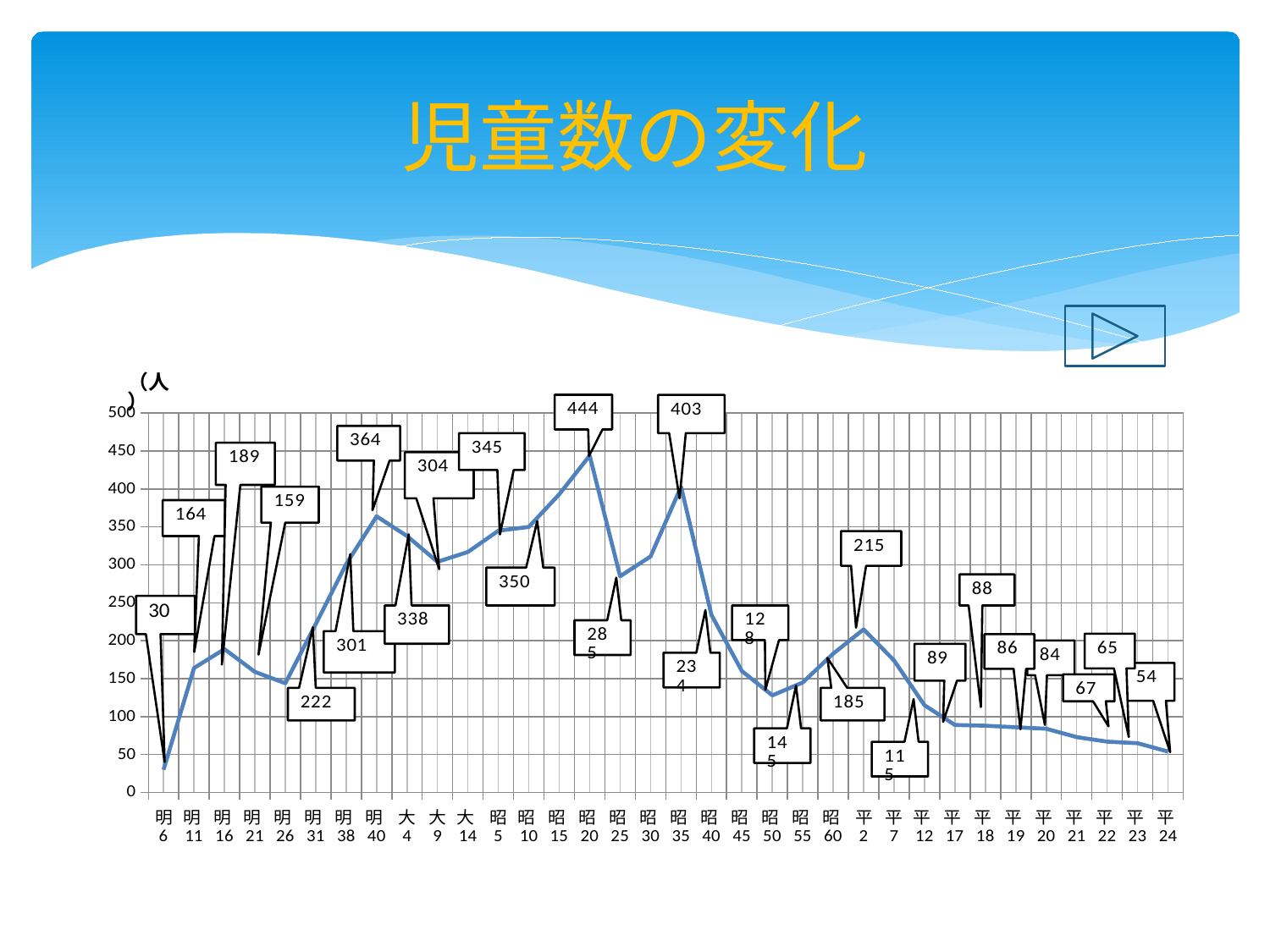

# 児童数の変化

### Chart

| Category |  |
|---|---|
| 明 6 | 30.0 |
| 明11 | 164.0 |
| 明16 | 189.0 |
| 明21 | 159.0 |
| 明26 | 144.0 |
| 明31 | 222.0 |
| 明38 | 301.0 |
| 明40 | 364.0 |
| 大 4 | 338.0 |
| 大 9 | 304.0 |
| 大14 | 317.0 |
| 昭 5 | 345.0 |
| 昭10 | 350.0 |
| 昭15 | 393.0 |
| 昭20 | 444.0 |
| 昭25 | 285.0 |
| 昭30 | 311.0 |
| 昭35 | 403.0 |
| 昭40 | 234.0 |
| 昭45 | 160.0 |
| 昭50 | 128.0 |
| 昭55 | 145.0 |
| 昭60 | 183.0 |
| 平 2 | 215.0 |
| 平 7 | 174.0 |
| 平12 | 115.0 |
| 平17 | 89.0 |
| 平18 | 88.0 |
| 平19 | 86.0 |
| 平20 | 84.0 |
| 平21 | 73.0 |
| 平22 | 67.0 |
| 平23 | 65.0 |
| 平24 | 54.0 |